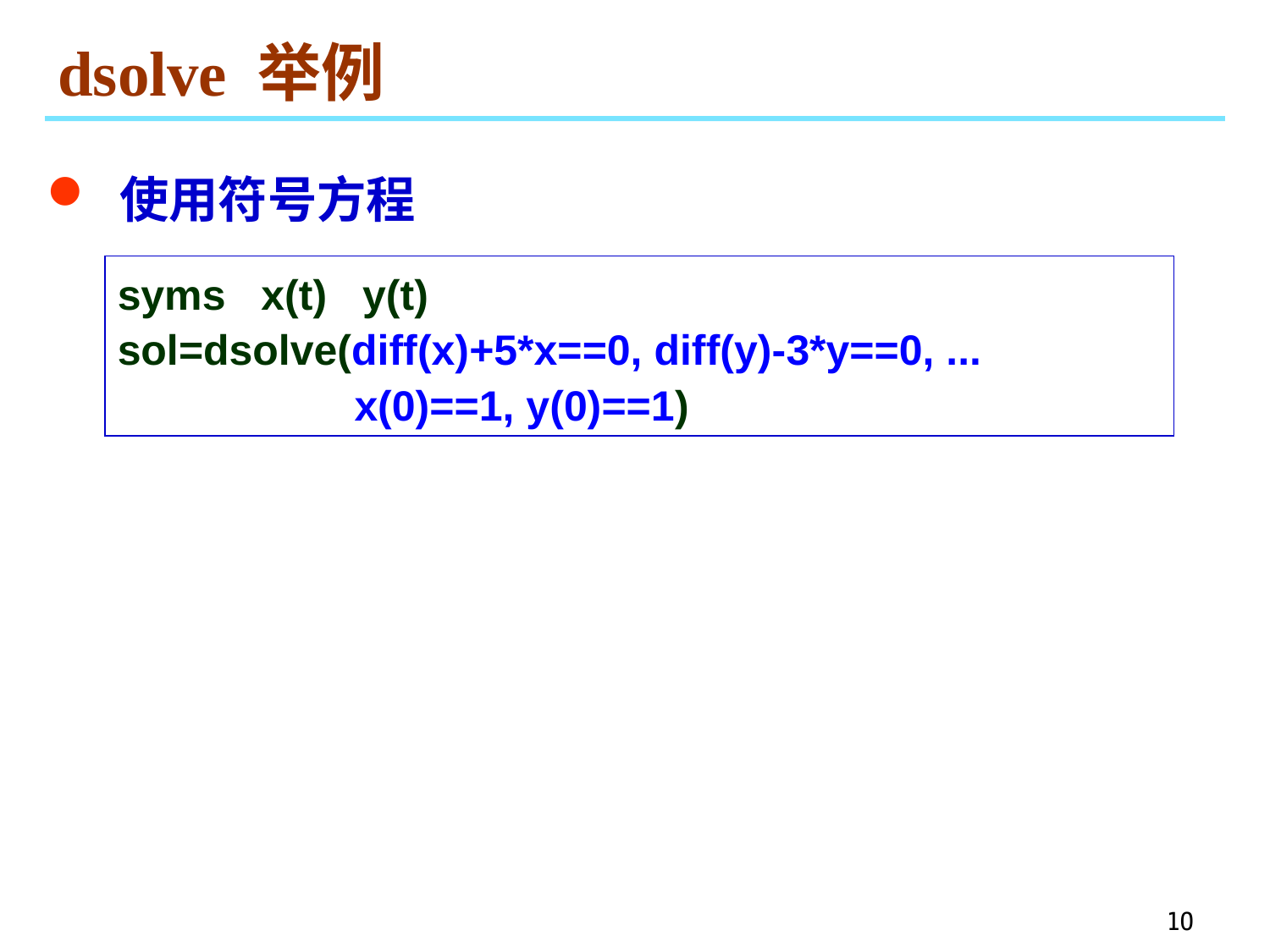

# dsolve 举例
 使用符号方程
syms   x(t)   y(t)
sol=dsolve(diff(x)+5*x==0, diff(y)-3*y==0, ...
                    x(0)==1, y(0)==1)
10